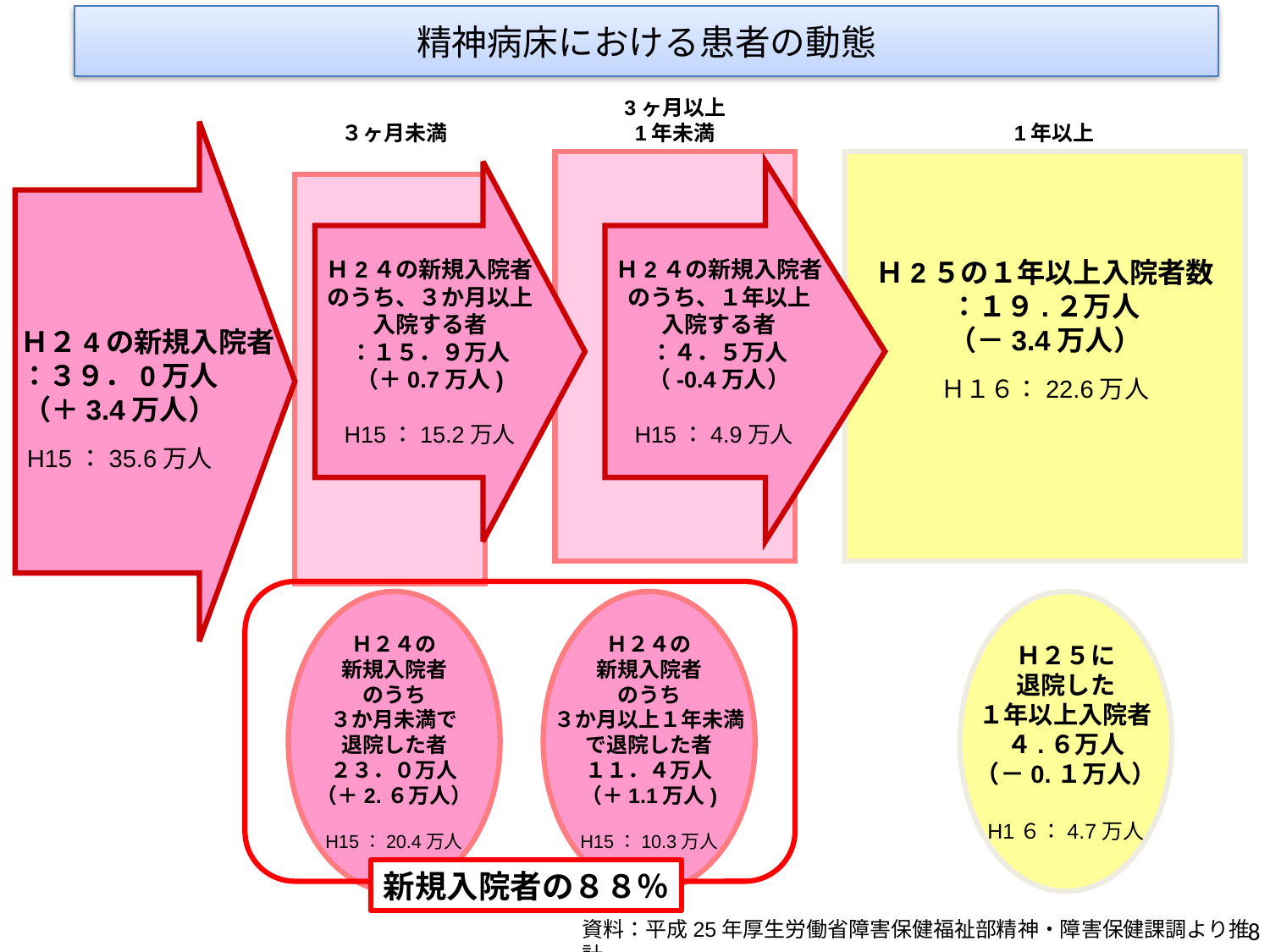

精神病床における患者の動態
3ヶ月以上
1年未満

３ヶ月未満
1年以上

　　Ｈ２4の新規入院者
：３９．0万人
（＋3.4万人）

H15：35.6万人

Ｈ2５の１年以上入院者数
：１９.２万人
（－3.4万人）

Ｈ１６：22.6万人

Ｈ2４の新規入院者
のうち、１年以上
入院する者
：４．５万人
（-0.4万人）

H15：4.9万人
Ｈ2４の新規入院者
のうち、３か月以上
入院する者
：１５．９万人
（＋0.7万人)

H15：15.2万人

Ｈ２４の
新規入院者
のうち
３か月未満で
退院した者
２３．０万人
（＋2.６万人）

H15：20.4万人
Ｈ２４の
新規入院者
のうち
３か月以上１年未満
で退院した者
１１．４万人
（＋1.1万人)

H15：10.3万人
Ｈ２５に
退院した
１年以上入院者
４.６万人
（－0.１万人）

H1６：4.7万人
新規入院者の８８％
8
資料：平成25年厚生労働省障害保健福祉部精神・障害保健課調より推計